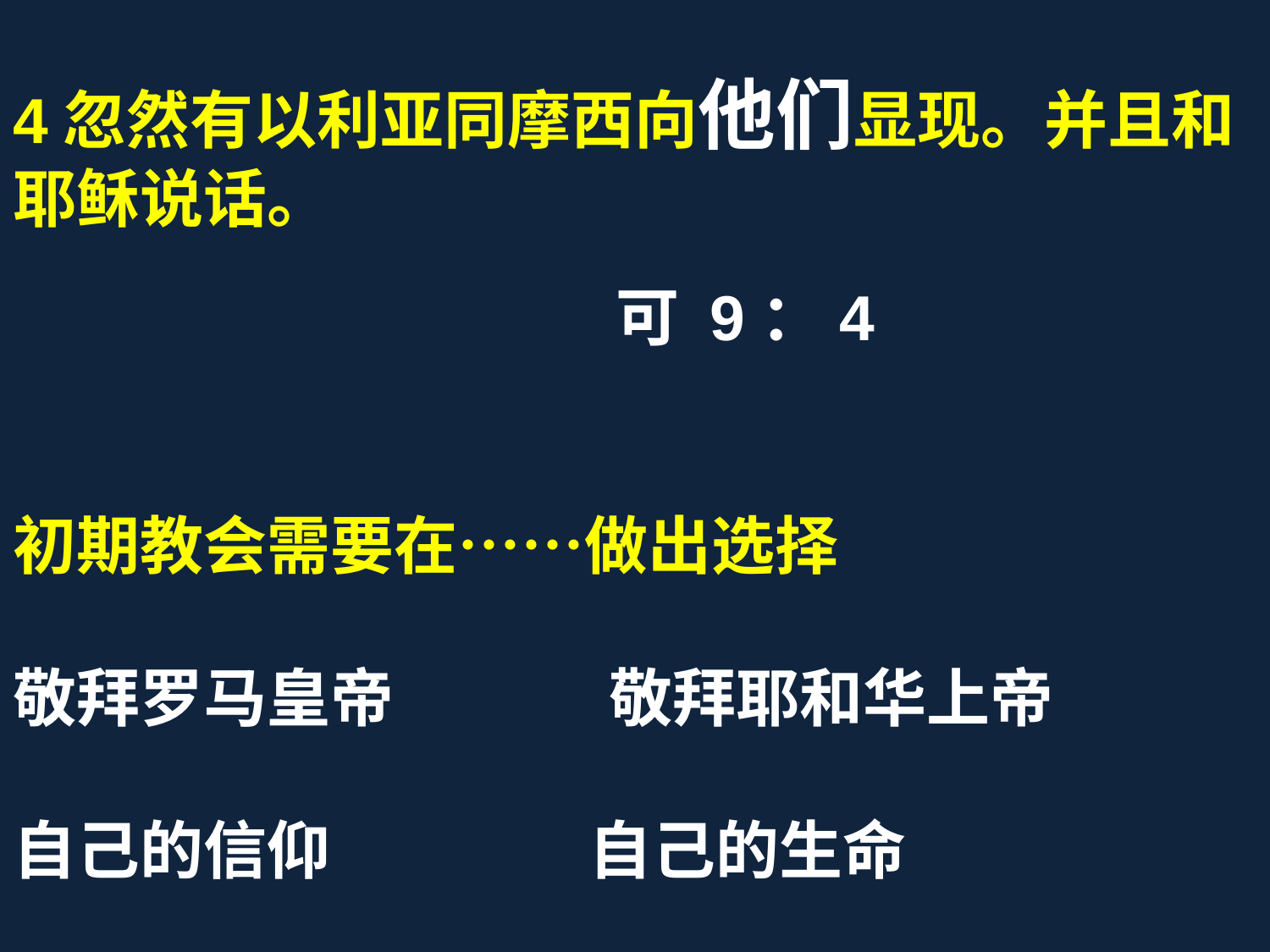

4忽然有以利亚同摩西向他们显现。并且和耶稣说话。
                                          可 9：4
初期教会需要在……做出选择
敬拜罗马皇帝               敬拜耶和华上帝
自己的信仰                  自己的生命